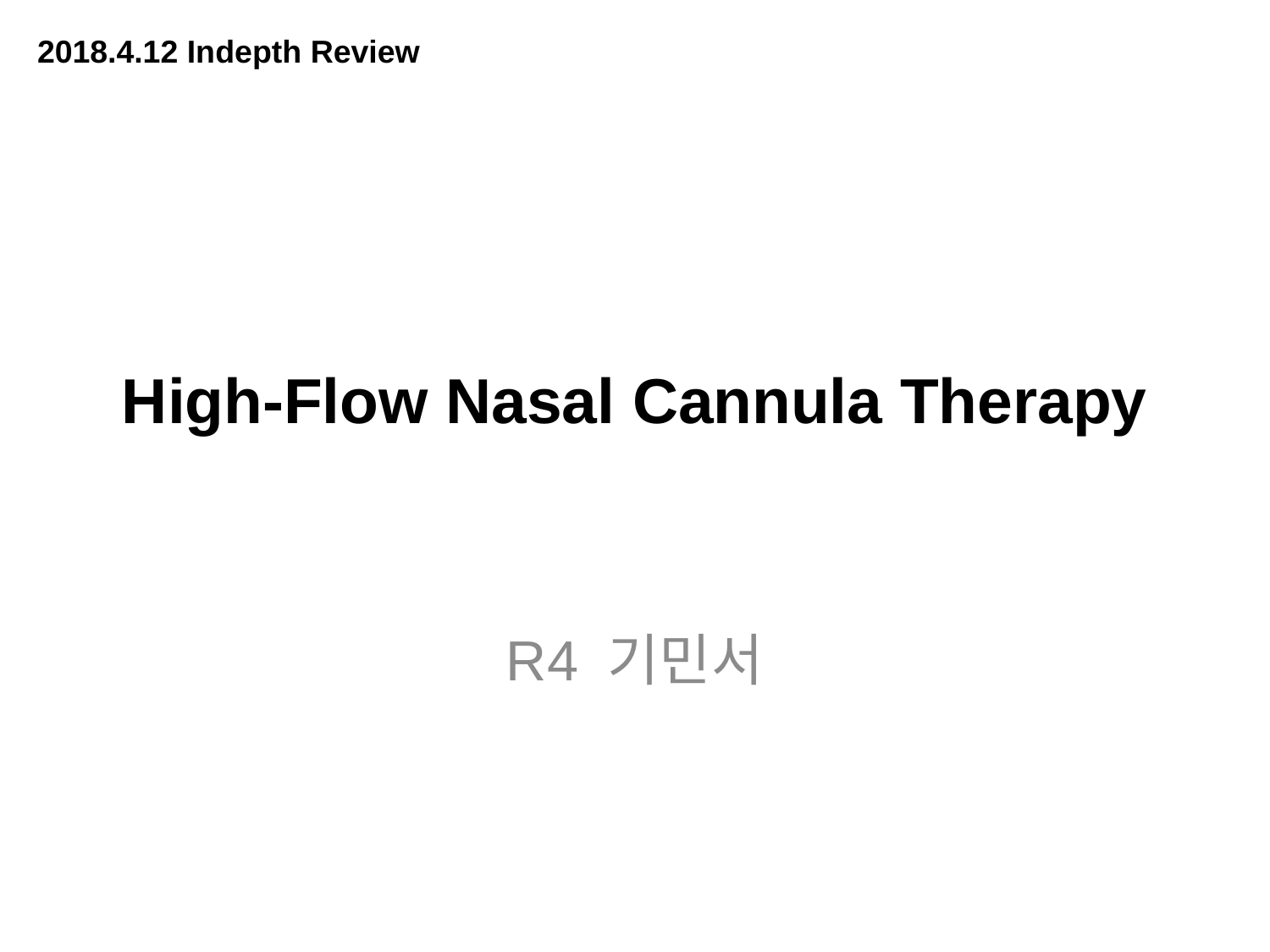

2018.4.12 Indepth Review
# High-Flow Nasal Cannula Therapy

R4 기민서